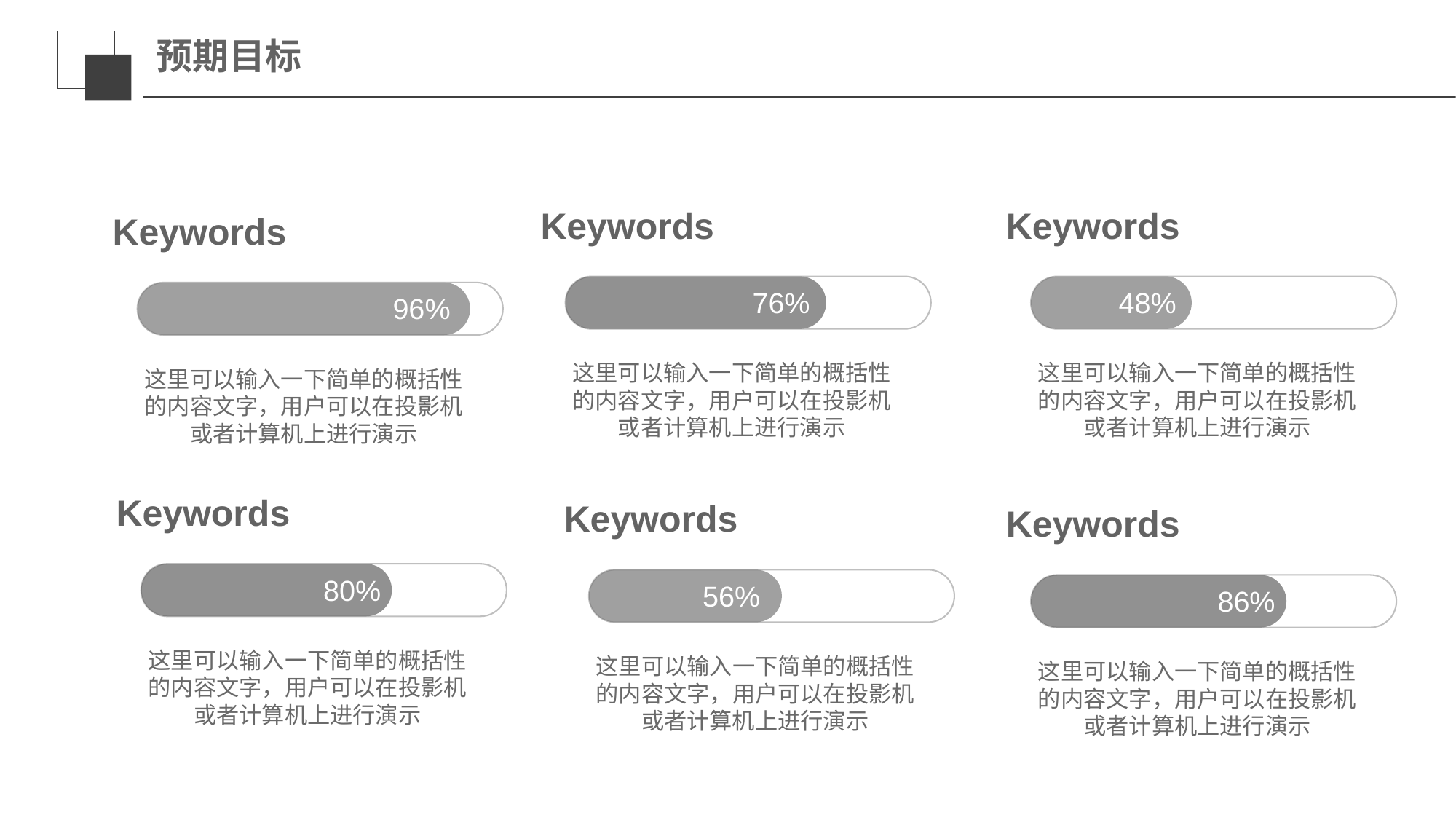

# 预期目标
Keywords

76%
这里可以输入一下简单的概括性的内容文字，用户可以在投影机或者计算机上进行演示
Keywords

48%
这里可以输入一下简单的概括性的内容文字，用户可以在投影机或者计算机上进行演示
Keywords

96%
这里可以输入一下简单的概括性的内容文字，用户可以在投影机或者计算机上进行演示
Keywords

80%
这里可以输入一下简单的概括性的内容文字，用户可以在投影机或者计算机上进行演示
Keywords

56%
这里可以输入一下简单的概括性的内容文字，用户可以在投影机或者计算机上进行演示
Keywords

86%
这里可以输入一下简单的概括性的内容文字，用户可以在投影机或者计算机上进行演示